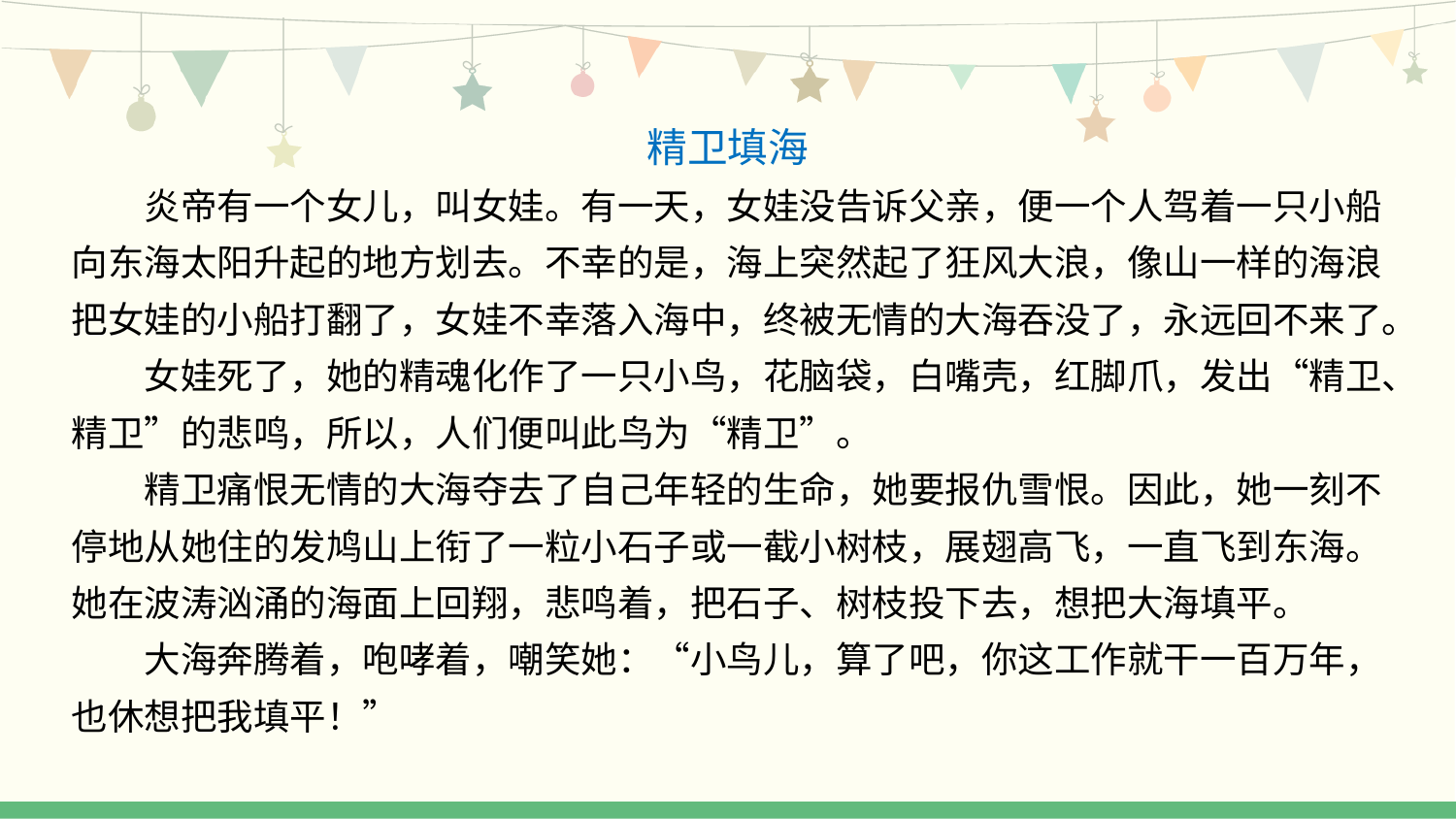

精卫填海
　　炎帝有一个女儿，叫女娃。有一天，女娃没告诉父亲，便一个人驾着一只小船向东海太阳升起的地方划去。不幸的是，海上突然起了狂风大浪，像山一样的海浪把女娃的小船打翻了，女娃不幸落入海中，终被无情的大海吞没了，永远回不来了。
　　女娃死了，她的精魂化作了一只小鸟，花脑袋，白嘴壳，红脚爪，发出“精卫、精卫”的悲鸣，所以，人们便叫此鸟为“精卫”。
　　精卫痛恨无情的大海夺去了自己年轻的生命，她要报仇雪恨。因此，她一刻不停地从她住的发鸠山上衔了一粒小石子或一截小树枝，展翅高飞，一直飞到东海。她在波涛汹涌的海面上回翔，悲鸣着，把石子、树枝投下去，想把大海填平。
　　大海奔腾着，咆哮着，嘲笑她：“小鸟儿，算了吧，你这工作就干一百万年，也休想把我填平！”